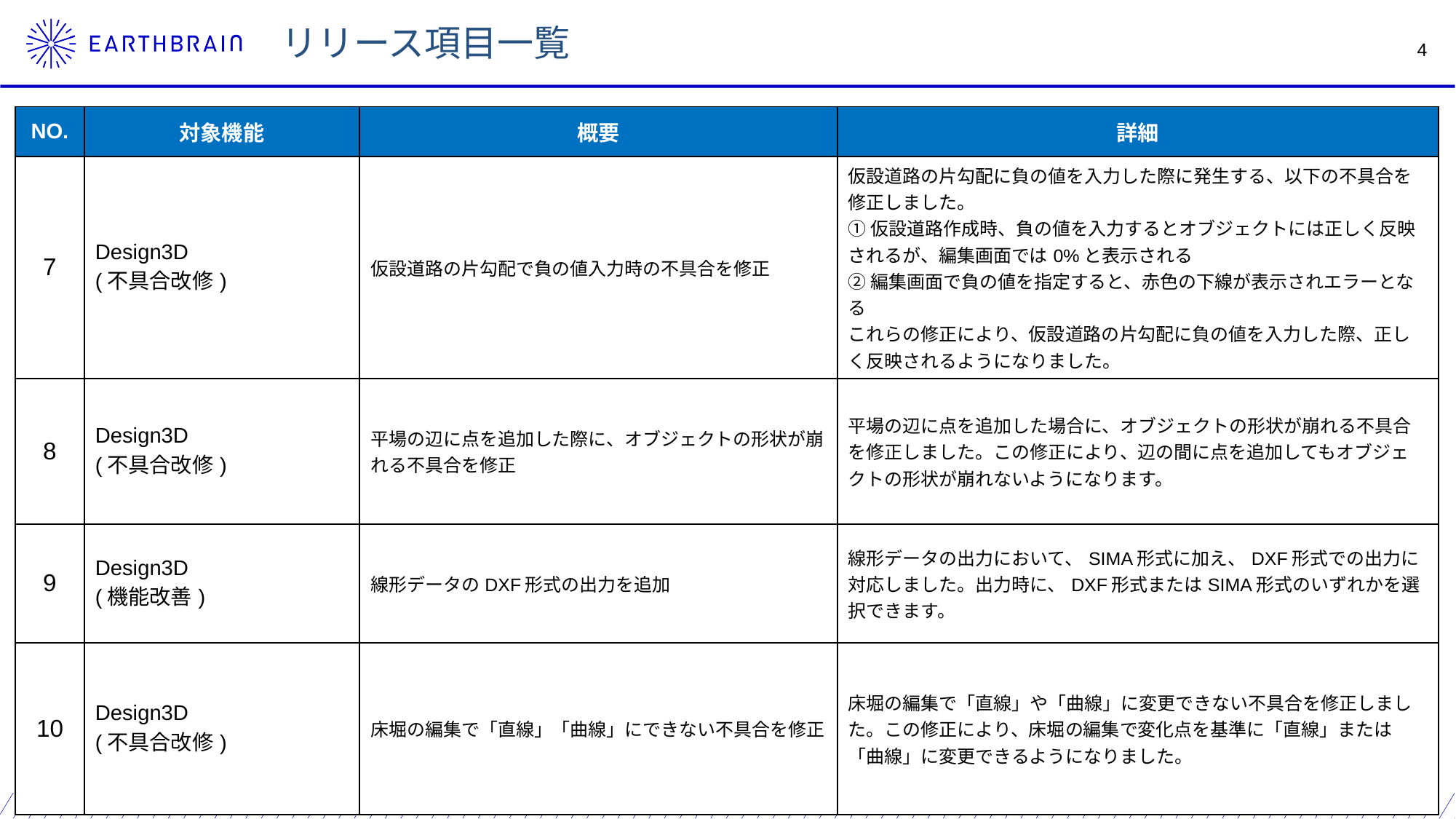

リリース項目一覧
| NO. | 対象機能 | 概要 | 詳細 |
| --- | --- | --- | --- |
| 7 | Design3D (不具合改修) | 仮設道路の片勾配で負の値入力時の不具合を修正 | 仮設道路の片勾配に負の値を入力した際に発生する、以下の不具合を修正しました。 ① 仮設道路作成時、負の値を入力するとオブジェクトには正しく反映されるが、編集画面では0%と表示される ➁ 編集画面で負の値を指定すると、赤色の下線が表示されエラーとなる これらの修正により、仮設道路の片勾配に負の値を入力した際、正しく反映されるようになりました。 |
| 8 | Design3D (不具合改修) | 平場の辺に点を追加した際に、オブジェクトの形状が崩れる不具合を修正 | 平場の辺に点を追加した場合に、オブジェクトの形状が崩れる不具合を修正しました。この修正により、辺の間に点を追加してもオブジェクトの形状が崩れないようになります。 |
| 9 | Design3D (機能改善) | 線形データのDXF形式の出力を追加 | 線形データの出力において、SIMA形式に加え、DXF形式での出力に対応しました。出力時に、DXF形式またはSIMA形式のいずれかを選択できます。 |
| 10 | Design3D (不具合改修) | 床堀の編集で「直線」「曲線」にできない不具合を修正 | 床堀の編集で「直線」や「曲線」に変更できない不具合を修正しました。この修正により、床堀の編集で変化点を基準に「直線」または「曲線」に変更できるようになりました。 |